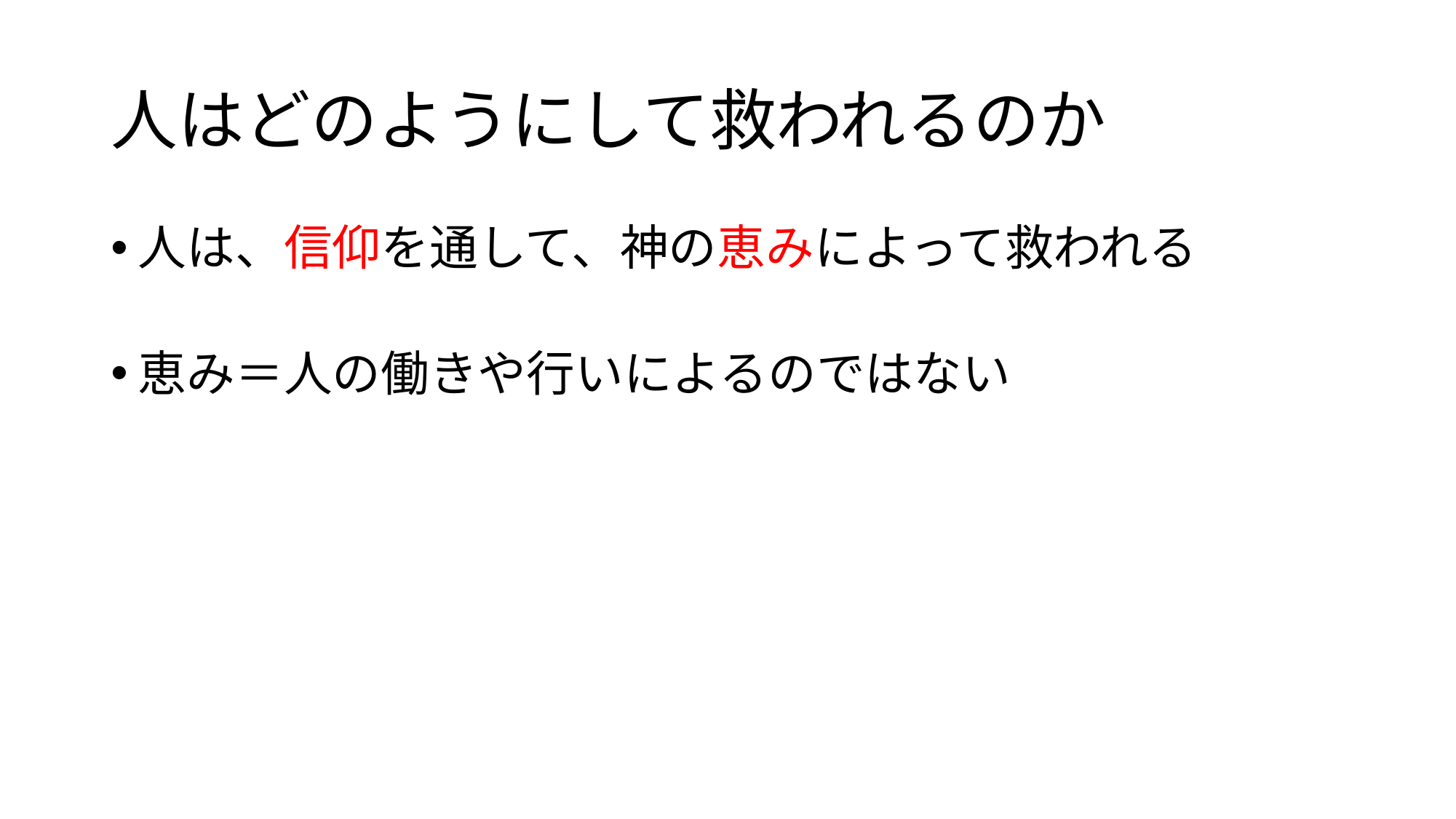

# 人はどのようにして救われるのか
人は、信仰を通して、神の恵みによって救われる
恵み＝人の働きや行いによるのではない